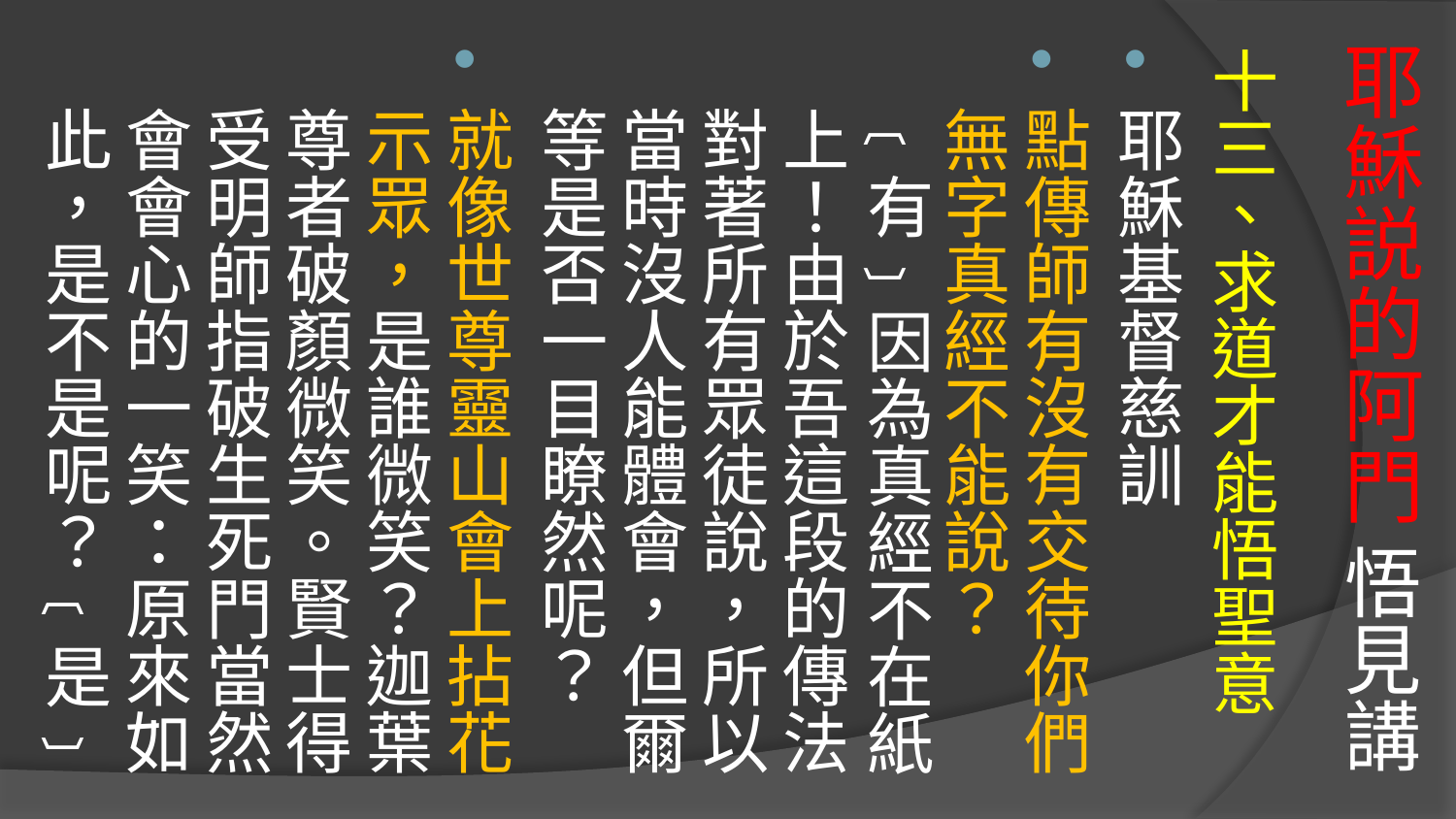

# 耶穌説的阿門 悟見講
十三、求道才能悟聖意
耶穌基督慈訓
點傳師有沒有交待你們無字真經不能說？﹝有﹞因為真經不在紙上！由於吾這段的傳法對著所有眾徒說，所以當時沒人能體會，但爾等是否一目瞭然呢？
就像世尊靈山會上拈花示眾，是誰微笑？迦葉尊者破顏微笑。賢士得受明師指破生死門當然會會心的一笑：原來如此，是不是呢？﹝是﹞